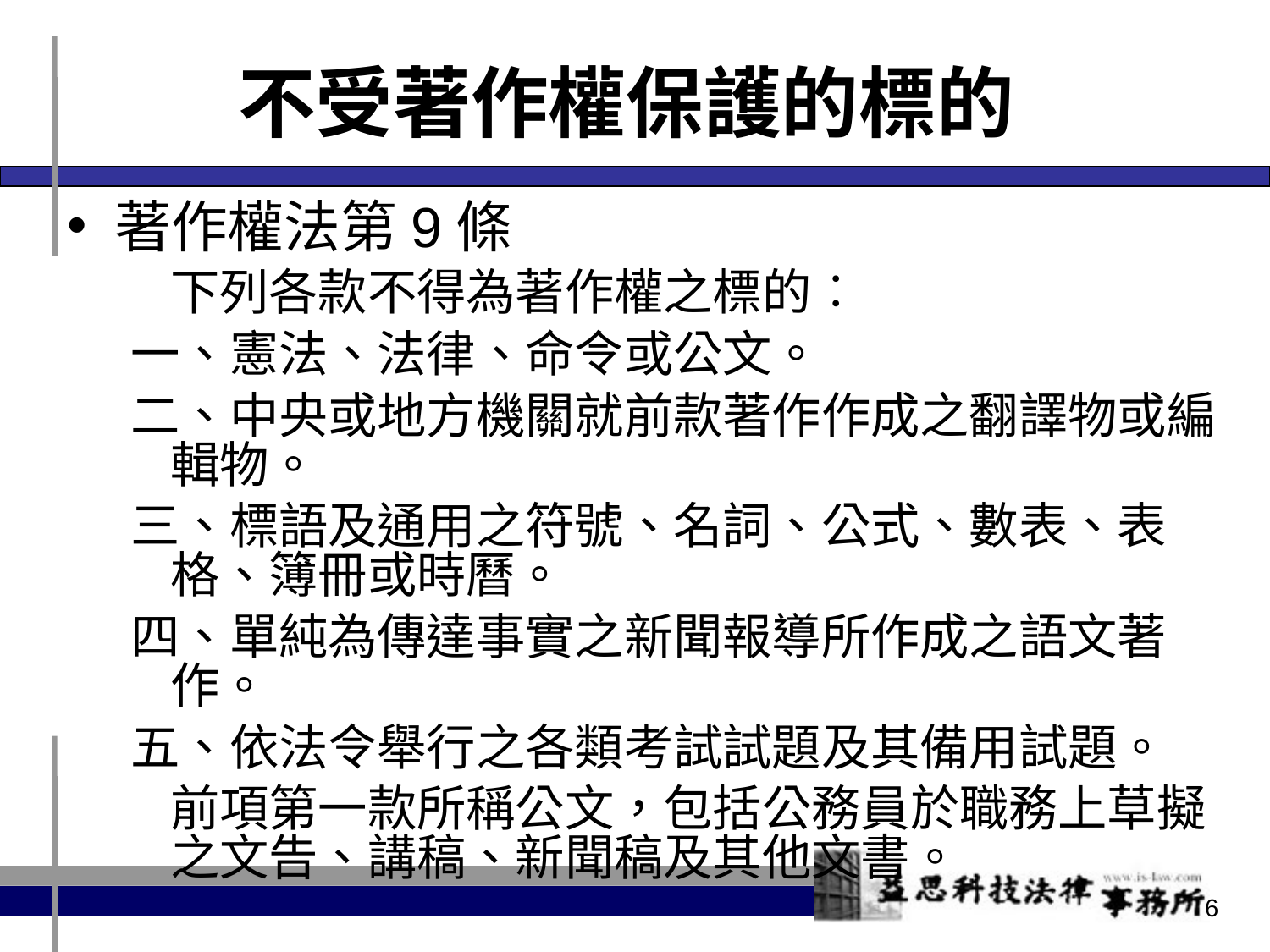

# 不受著作權保護的標的
著作權法第9條
	下列各款不得為著作權之標的︰
一、憲法、法律、命令或公文。
二、中央或地方機關就前款著作作成之翻譯物或編輯物。
三、標語及通用之符號、名詞、公式、數表、表格、簿冊或時曆。
四、單純為傳達事實之新聞報導所作成之語文著作。
五、依法令舉行之各類考試試題及其備用試題。
	前項第一款所稱公文，包括公務員於職務上草擬之文告、講稿、新聞稿及其他文書。
6